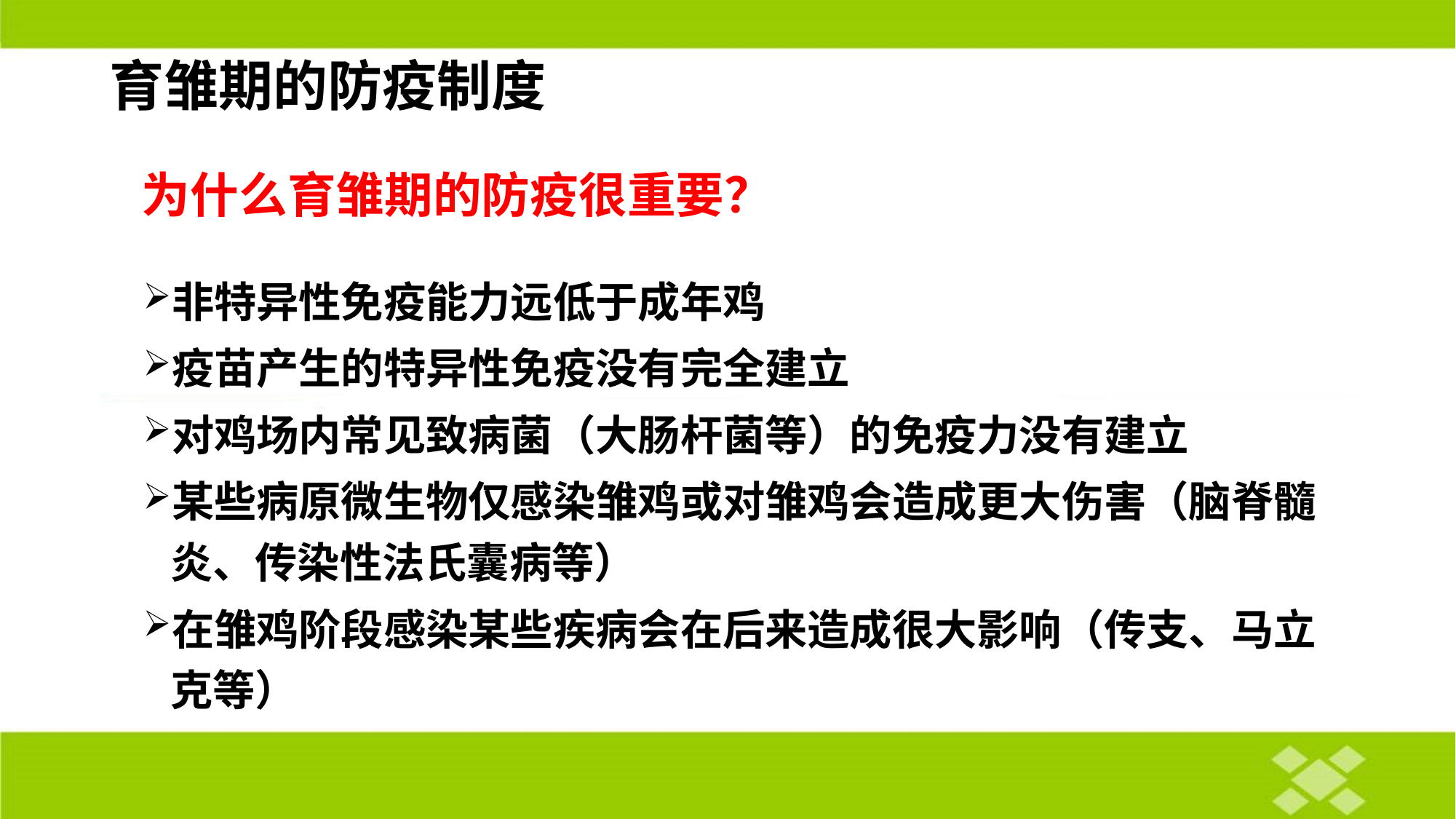

# 育雏期的防疫制度
为什么育雏期的防疫很重要？
非特异性免疫能力远低于成年鸡
疫苗产生的特异性免疫没有完全建立
对鸡场内常见致病菌（大肠杆菌等）的免疫力没有建立
某些病原微生物仅感染雏鸡或对雏鸡会造成更大伤害（脑脊髓炎、传染性法氏囊病等）
在雏鸡阶段感染某些疾病会在后来造成很大影响（传支、马立克等）